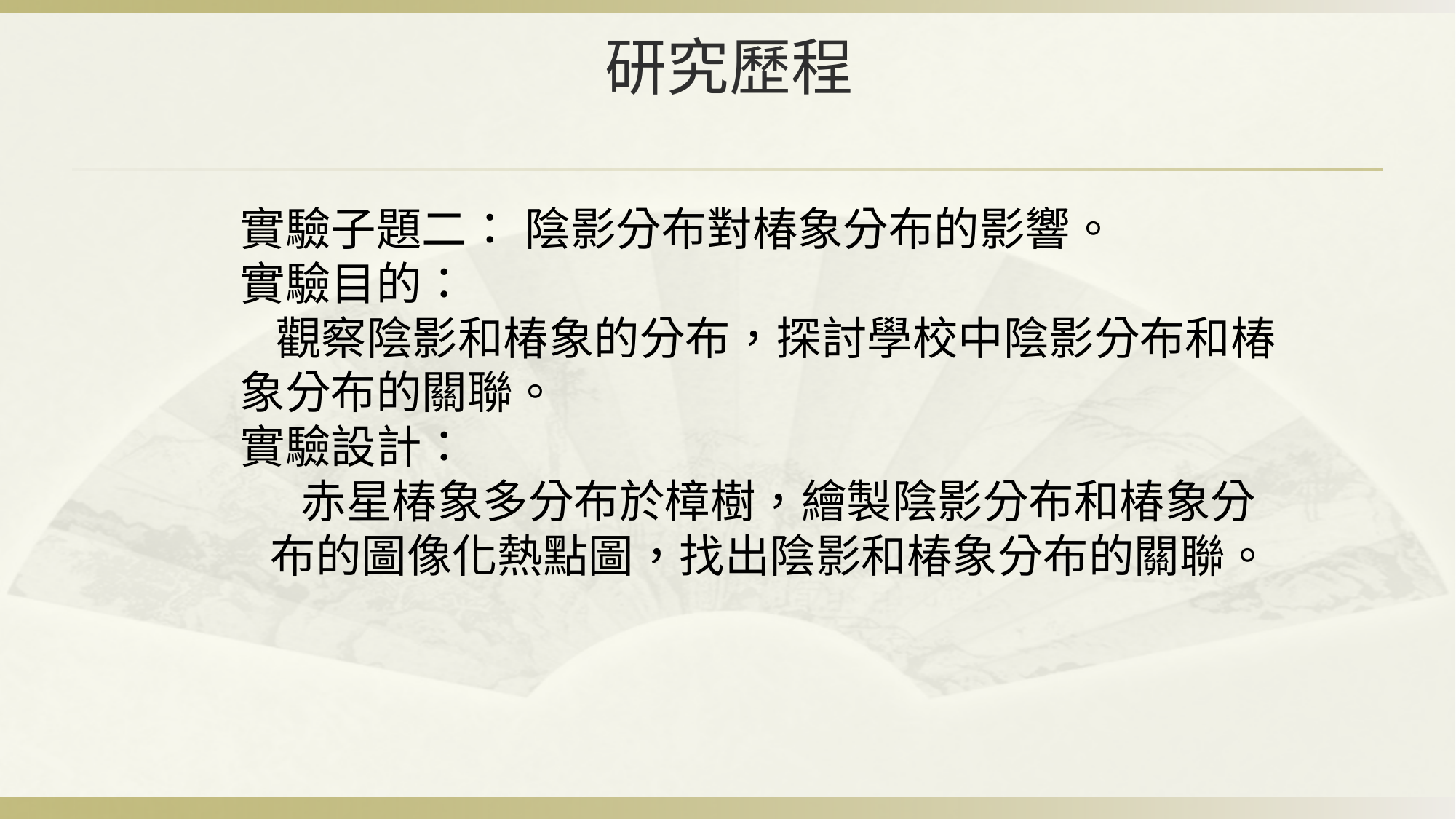

# 研究歷程
實驗子題二： 陰影分布對椿象分布的影響。
實驗目的：
  觀察陰影和椿象的分布，探討學校中陰影分布和椿象分布的關聯。
實驗設計：
    赤星椿象多分布於樟樹，繪製陰影分布和椿象分      布的圖像化熱點圖，找出陰影和椿象分布的關聯。